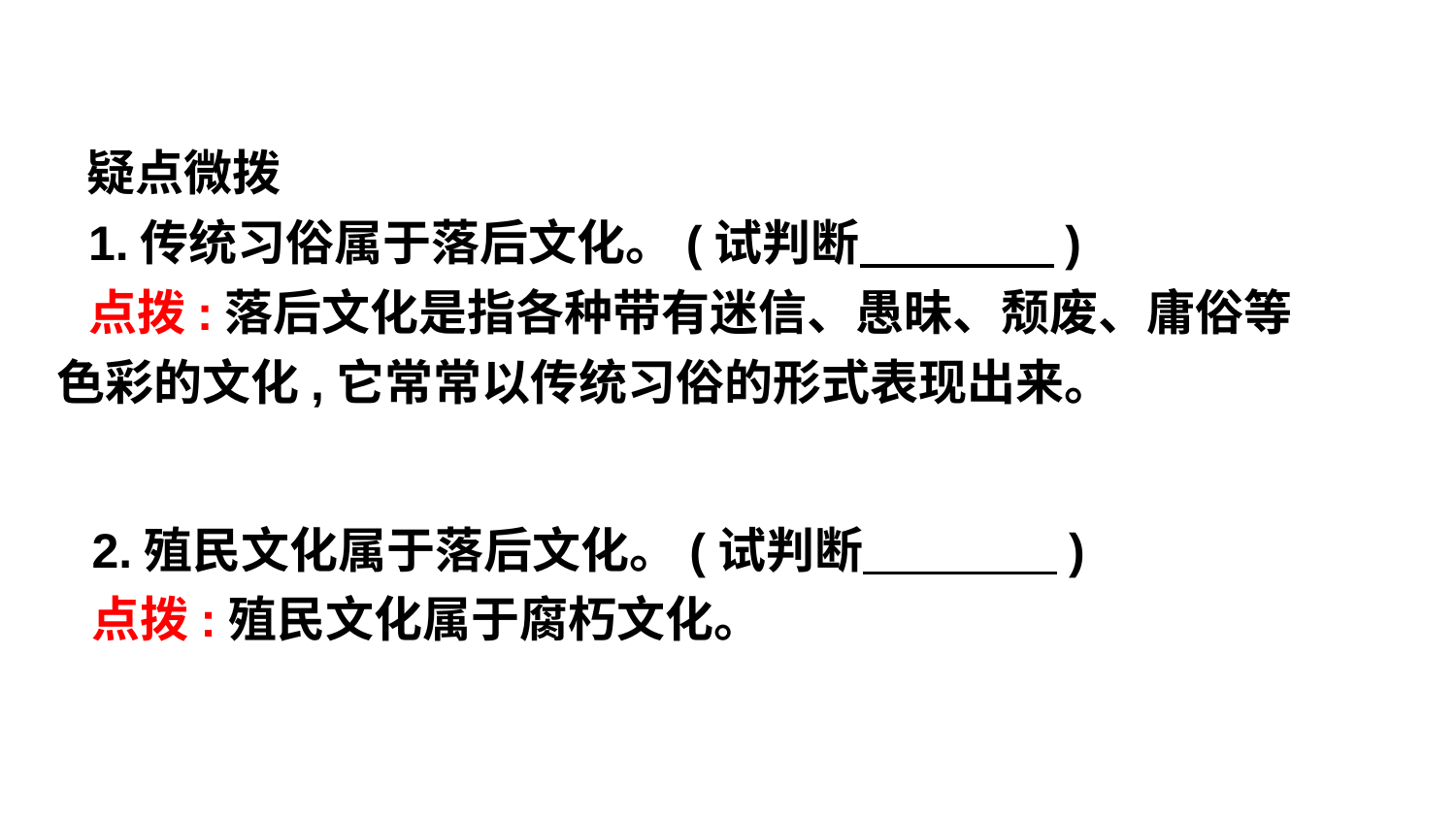

-19-
疑点微拨
1.传统习俗属于落后文化。(试判断　　　　)
点拨:落后文化是指各种带有迷信、愚昧、颓废、庸俗等色彩的文化,它常常以传统习俗的形式表现出来。
2.殖民文化属于落后文化。(试判断　　　　)
点拨:殖民文化属于腐朽文化。